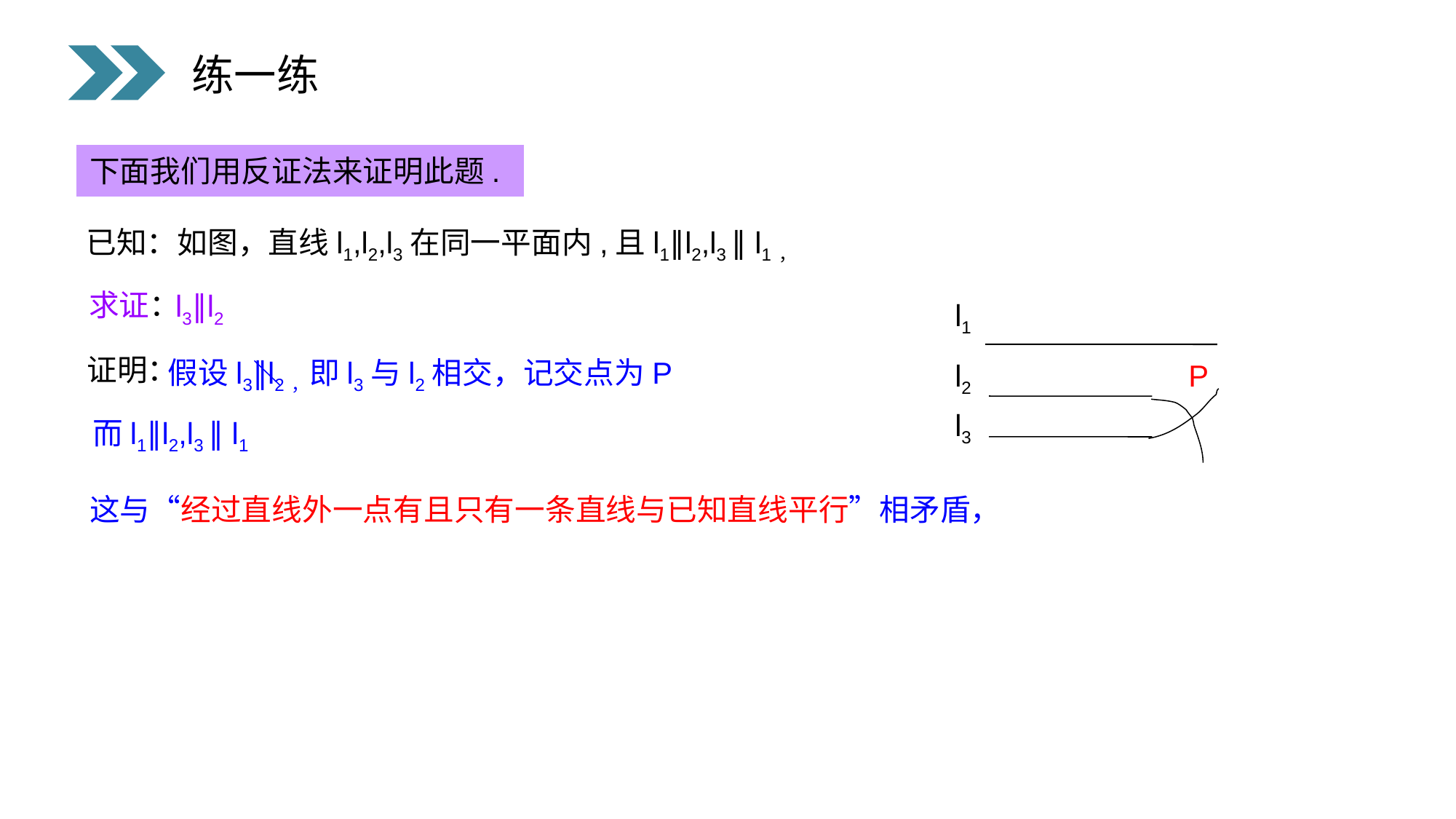

练一练
下面我们用反证法来证明此题.
已知：如图，直线l1,l2,l3在同一平面内,且l1∥l2,l3 ∥ l1，
求证：
l3∥l2
l1

证明：
假设l3∥l2，即l3与l2相交，记交点为P

l2

P

l3

而l1∥l2,l3 ∥ l1
这与“经过直线外一点有且只有一条直线与已知直线平行”相矛盾，
所以假设不成立即l3∥l2